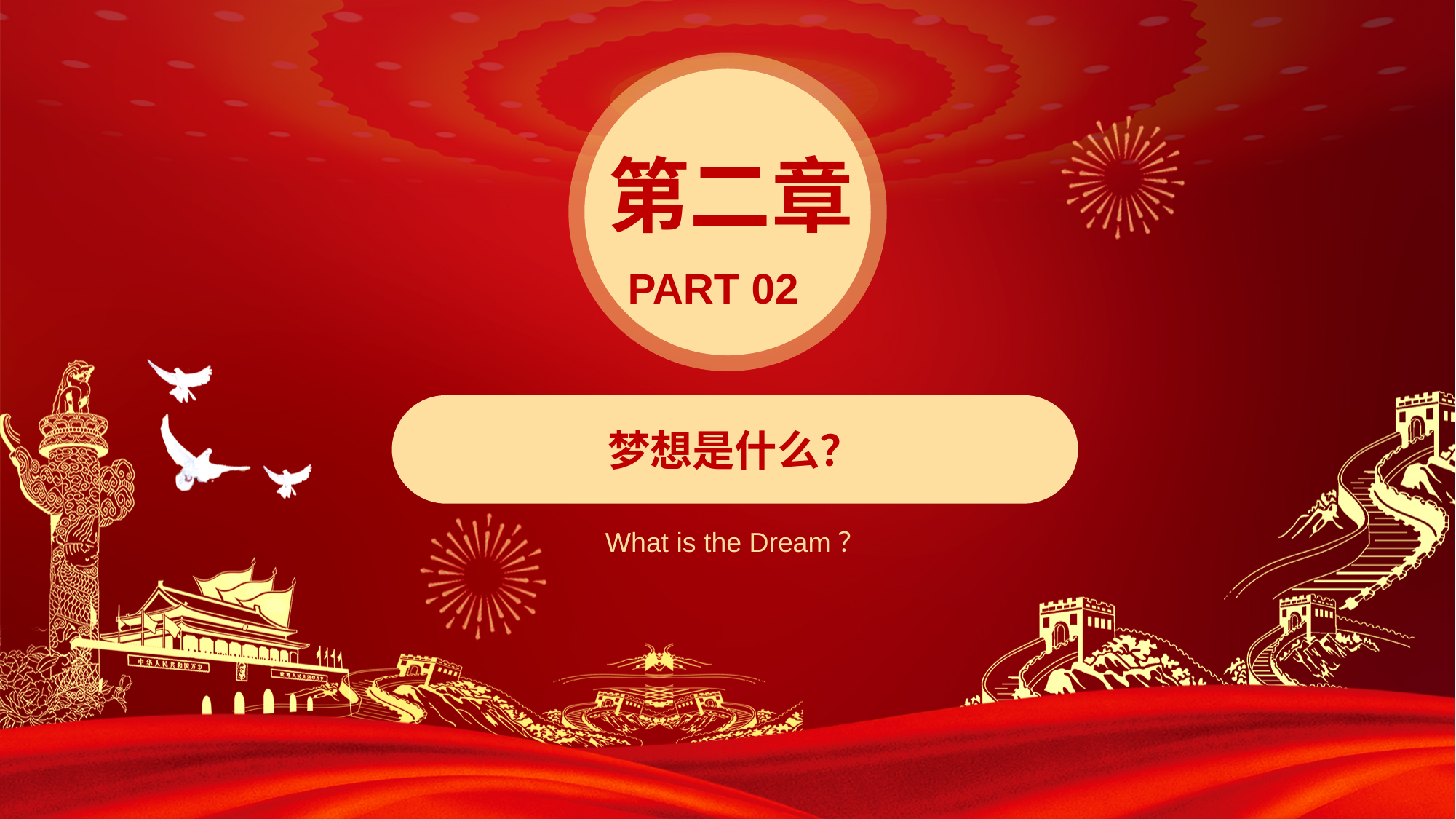

第二章
PART 02

梦想是什么？
What is the Dream？